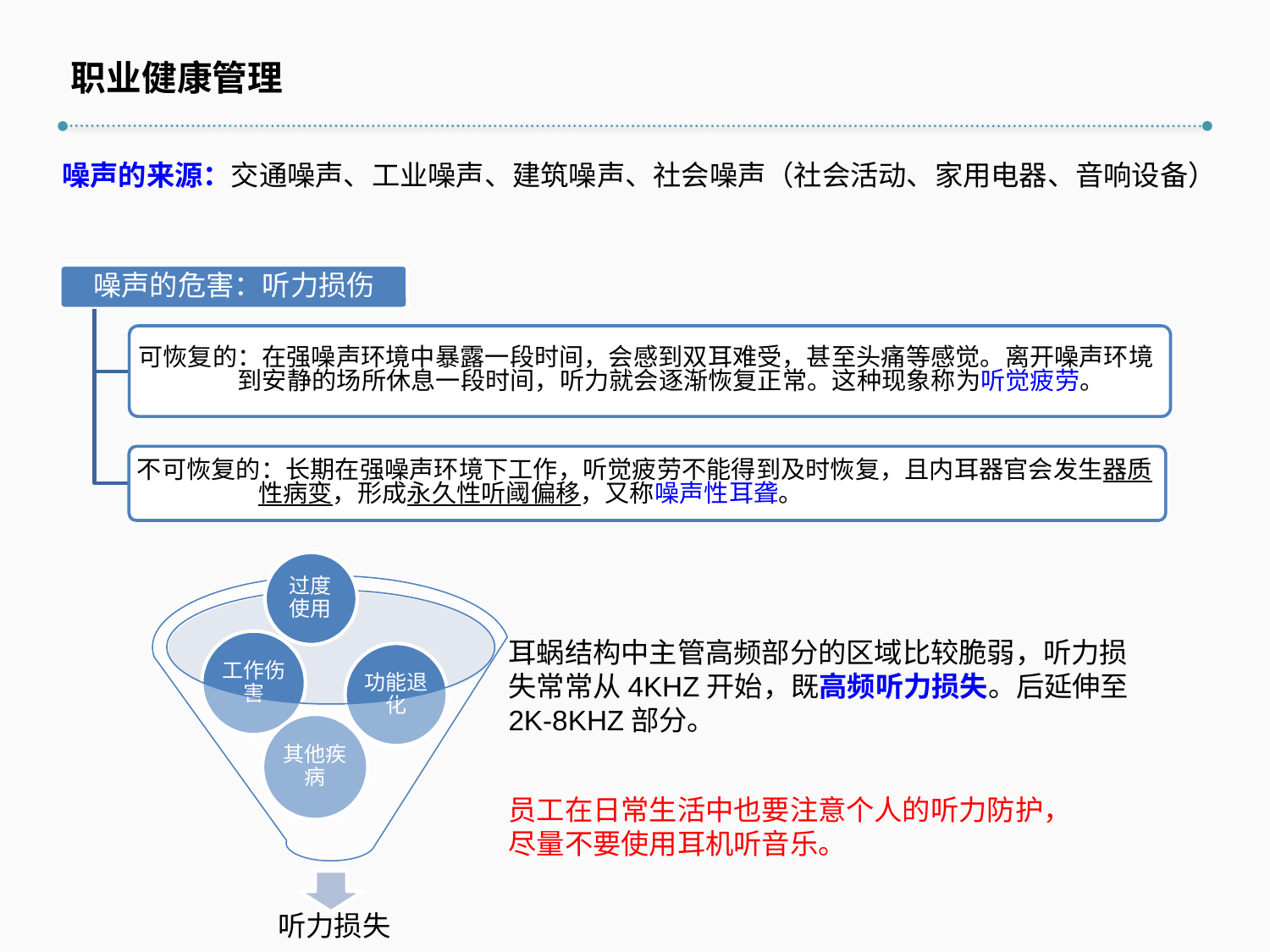

职业健康管理
噪声的来源：交通噪声、工业噪声、建筑噪声、社会噪声（社会活动、家用电器、音响设备）
噪声的危害：听力损伤
可恢复的：在强噪声环境中暴露一段时间，会感到双耳难受，甚至头痛等感觉。离开噪声环境
                 到安静的场所休息一段时间，听力就会逐渐恢复正常。这种现象称为听觉疲劳。
不可恢复的：长期在强噪声环境下工作，听觉疲劳不能得到及时恢复，且内耳器官会发生器质
                     性病变，形成永久性听阈偏移，又称噪声性耳聋。
听力损失
功能退化
工作伤害
其他疾病

过度使用
耳蜗结构中主管高频部分的区域比较脆弱，听力损失常常从4KHZ开始，既高频听力损失。后延伸至2K-8KHZ部分。
员工在日常生活中也要注意个人的听力防护，尽量不要使用耳机听音乐。